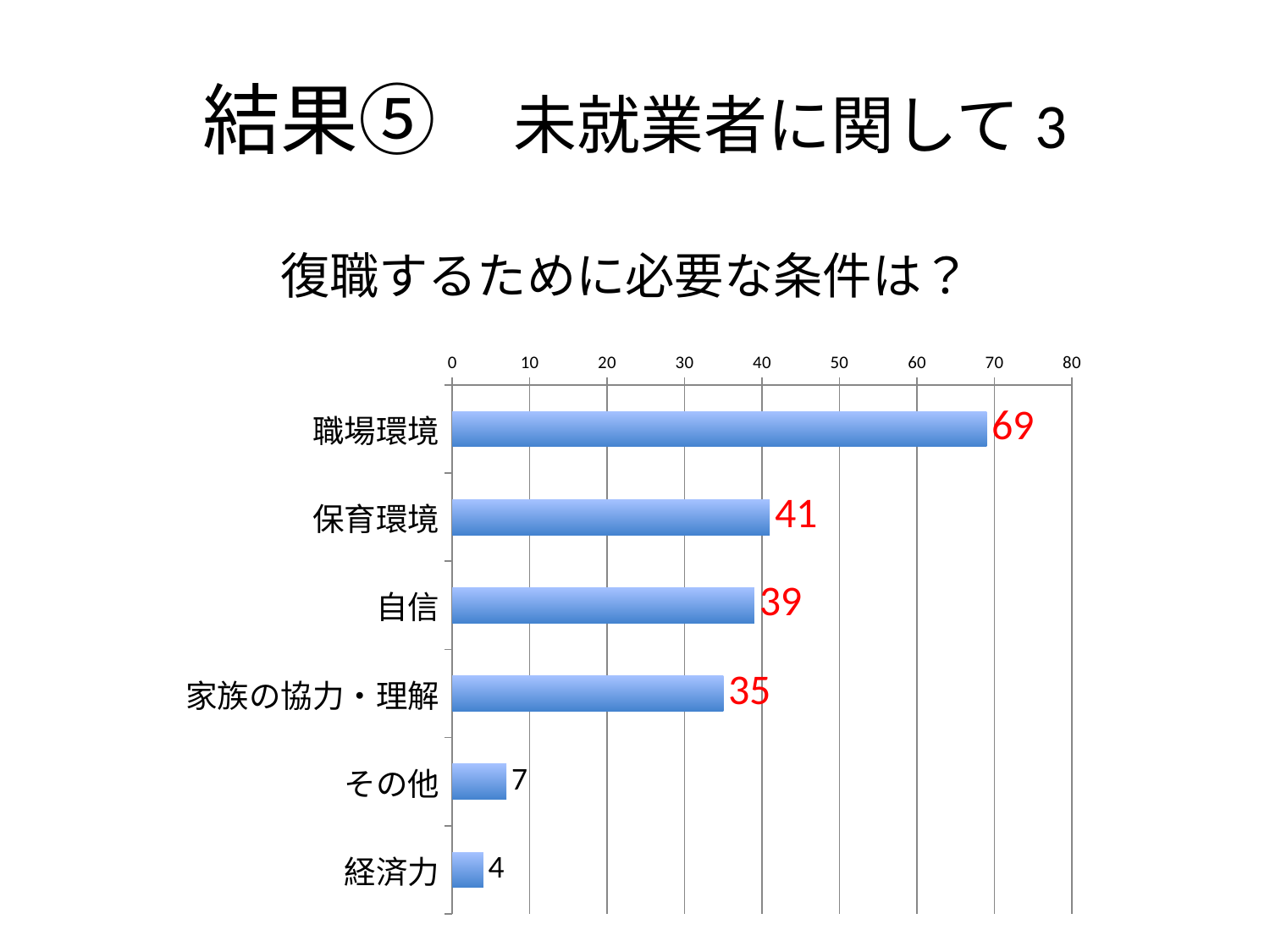

# 結果⑤　未就業者に関して3
復職するために必要な条件は？

### Chart

| Category |  |
|---|---|
| 職場環境 | 69.0 |
| 保育環境 | 41.0 |
| 自信 | 39.0 |
| 家族の協力・理解 | 35.0 |
| その他 | 7.0 |
| 経済力 | 4.0 |